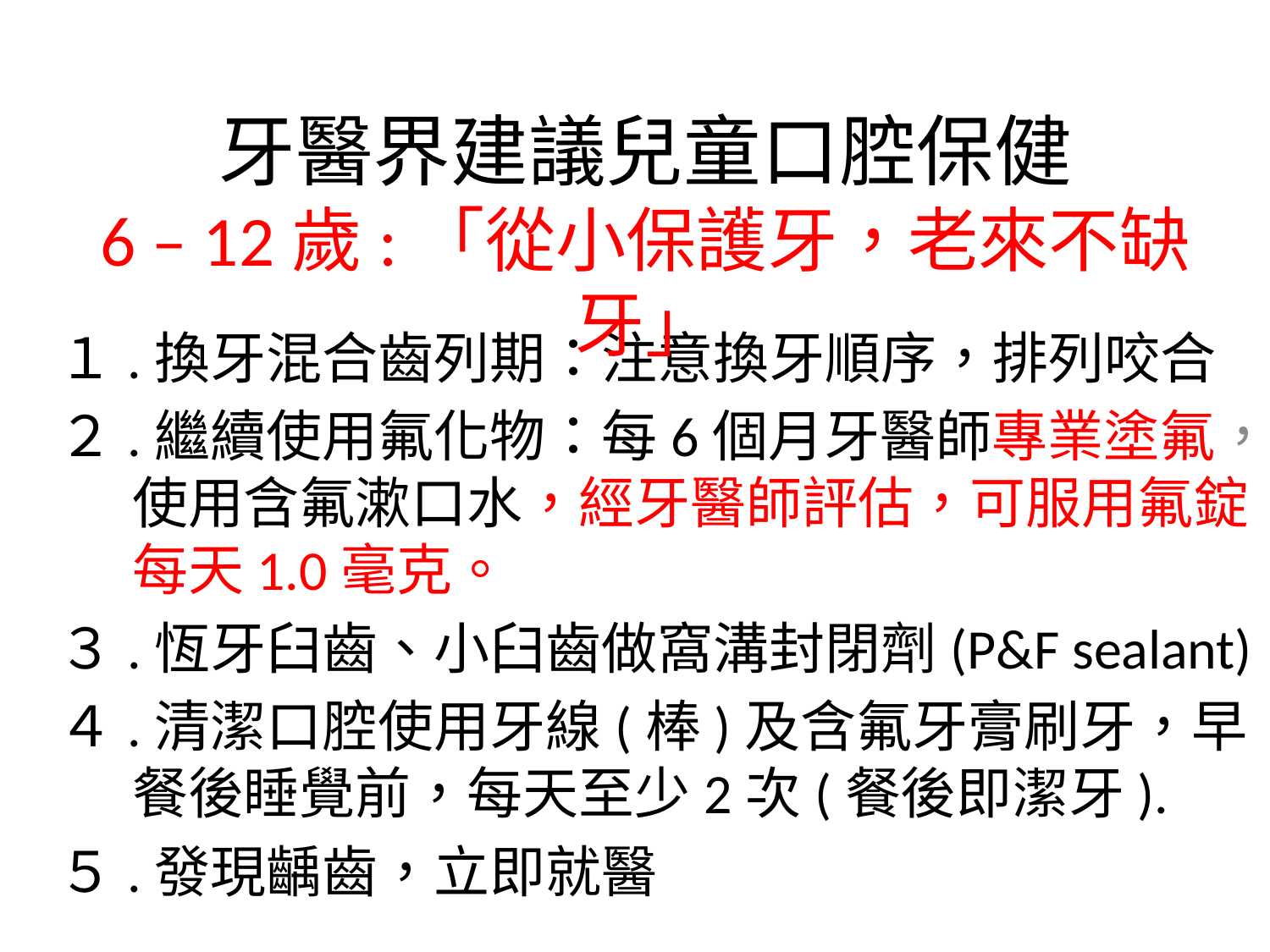

牙醫界建議兒童口腔保健
6 – 12歲:「從小保護牙，老來不缺牙」
１.換牙混合齒列期：注意換牙順序，排列咬合
２.繼續使用氟化物：每6個月牙醫師專業塗氟，使用含氟漱口水，經牙醫師評估，可服用氟錠每天1.0毫克。
３.恆牙臼齒、小臼齒做窩溝封閉劑(P&F sealant)
４.清潔口腔使用牙線(棒)及含氟牙膏刷牙，早餐後睡覺前，每天至少2次(餐後即潔牙).
５.發現齲齒，立即就醫
#